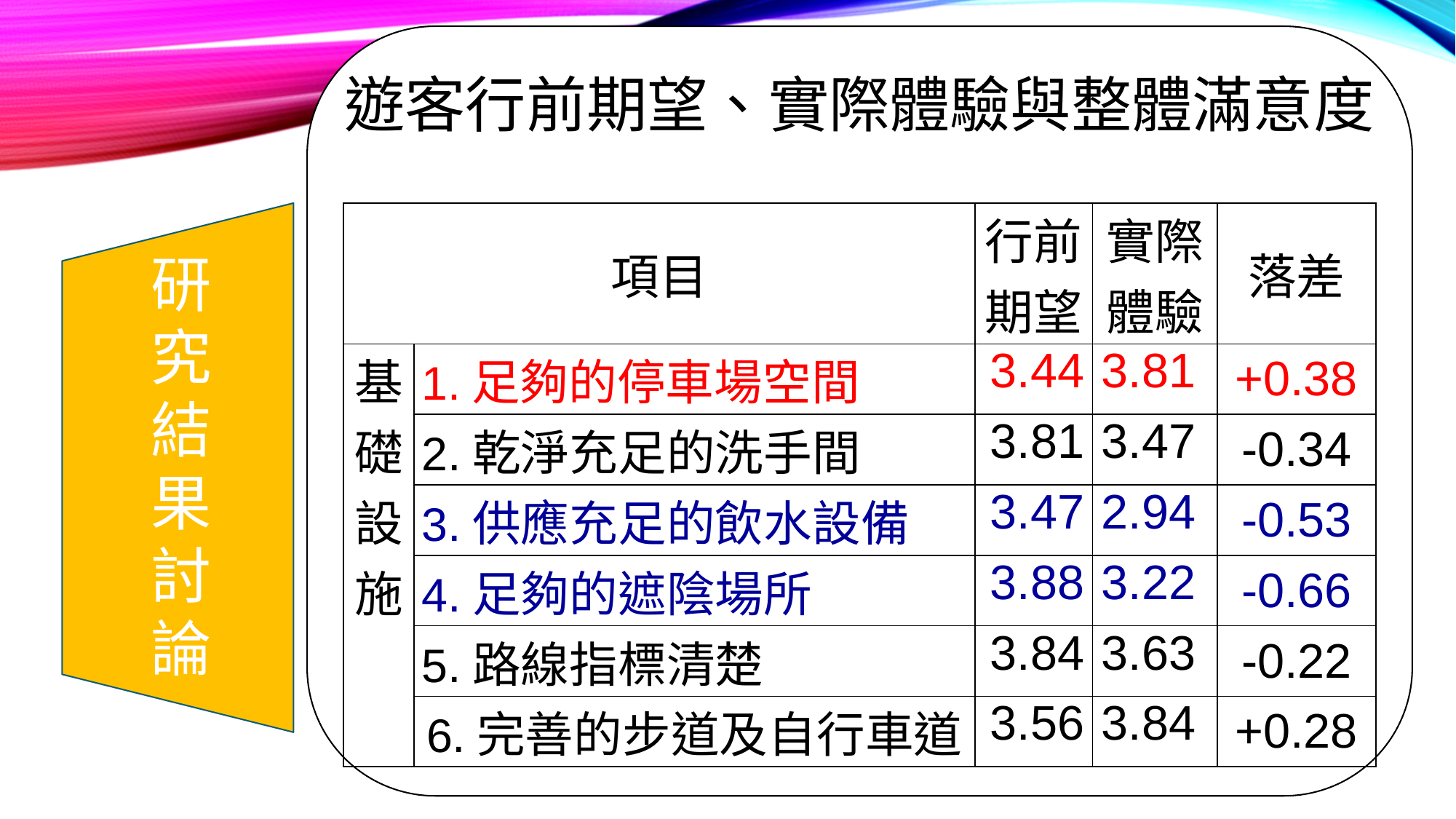

# 遊客行前期望、實際體驗與整體滿意度
研究結果討論

| 項目 |  | 行前期望 | 實際 體驗 | 落差 |
| --- | --- | --- | --- | --- |
| 基礎設施 | 1.足夠的停車場空間 | 3.44 | 3.81 | +0.38 |
|  | 2.乾淨充足的洗手間 | 3.81 | 3.47 | -0.34 |
|  | 3.供應充足的飲水設備 | 3.47 | 2.94 | -0.53 |
|  | 4.足夠的遮陰場所 | 3.88 | 3.22 | -0.66 |
|  | 5.路線指標清楚 | 3.84 | 3.63 | -0.22 |
|  | 6.完善的步道及自行車道 | 3.56 | 3.84 | +0.28 |